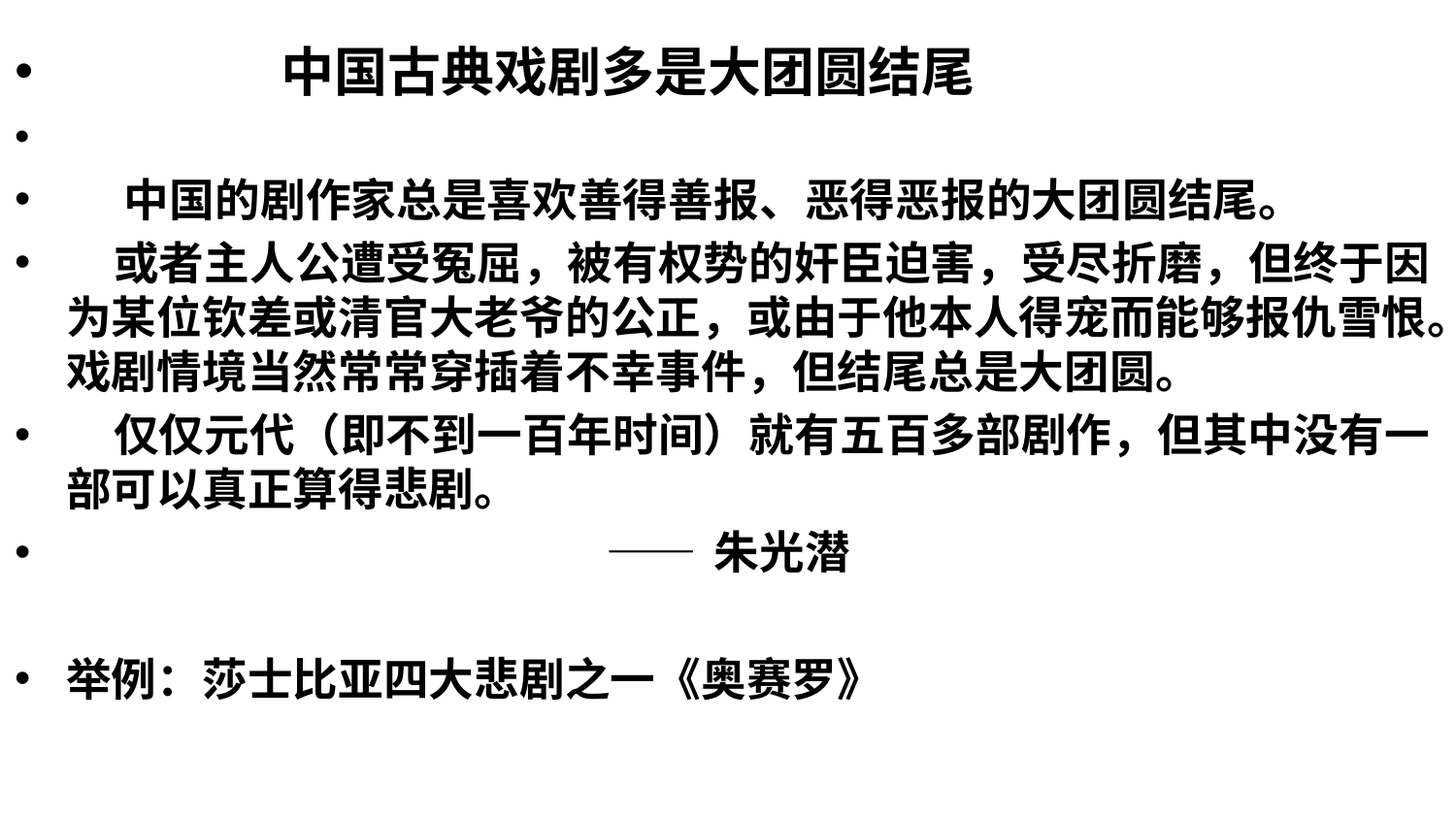

中国古典戏剧多是大团圆结尾

     中国的剧作家总是喜欢善得善报、恶得恶报的大团圆结尾。
    或者主人公遭受冤屈，被有权势的奸臣迫害，受尽折磨，但终于因为某位钦差或清官大老爷的公正，或由于他本人得宠而能够报仇雪恨。戏剧情境当然常常穿插着不幸事件，但结尾总是大团圆。
    仅仅元代（即不到一百年时间）就有五百多部剧作，但其中没有一部可以真正算得悲剧。
                                                     —— 朱光潜

举例：莎士比亚四大悲剧之一《奥赛罗》